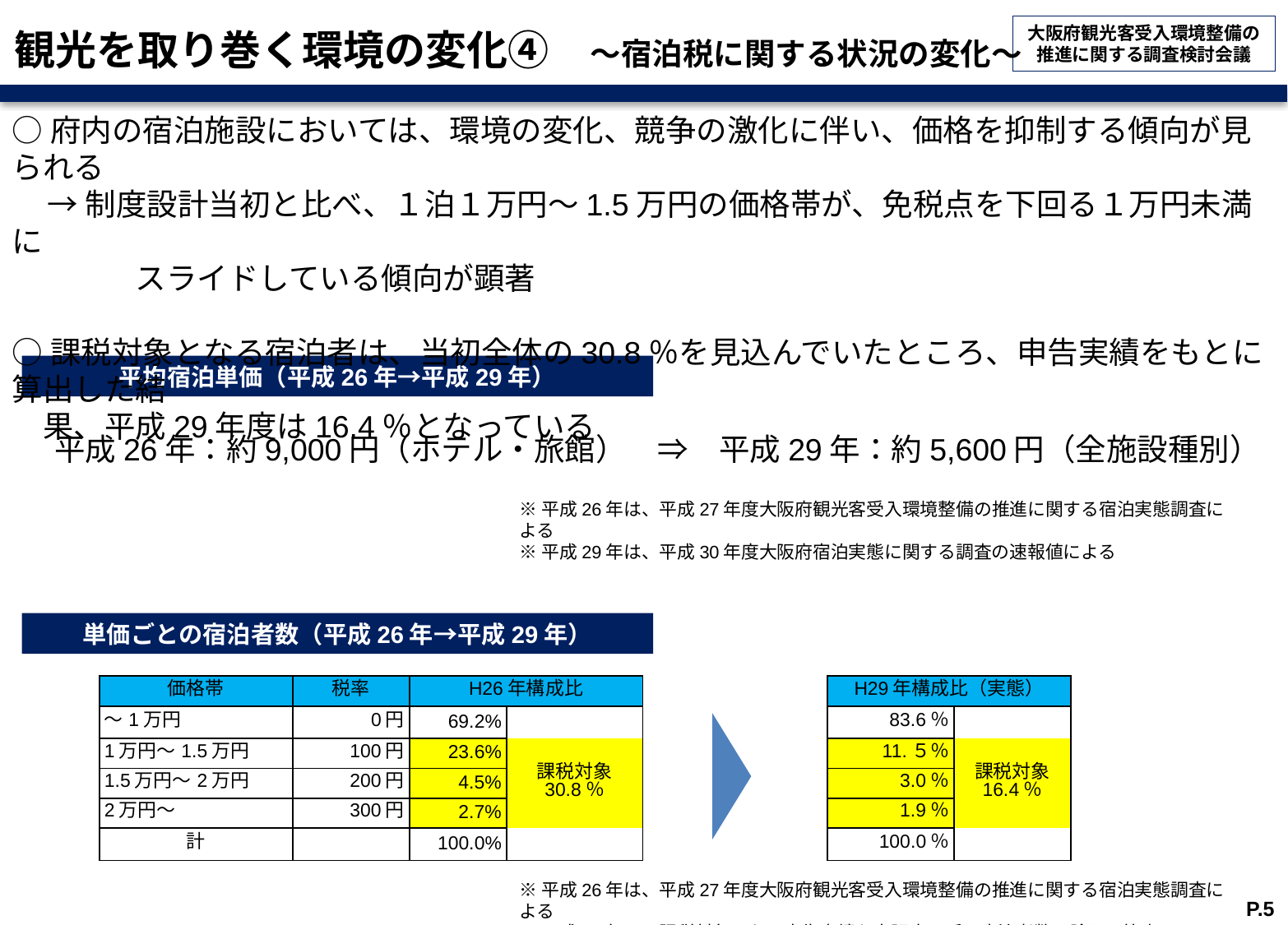

# 観光を取り巻く環境の変化④　～宿泊税に関する状況の変化～
○府内の宿泊施設においては、環境の変化、競争の激化に伴い、価格を抑制する傾向が見られる
     →制度設計当初と比べ、１泊１万円～1.5万円の価格帯が、免税点を下回る１万円未満に
　　　　スライドしている傾向が顕著

○課税対象となる宿泊者は、当初全体の30.8％を見込んでいたところ、申告実績をもとに算出した結
　果、平成29年度は16.4％となっている
平均宿泊単価（平成26年→平成29年）
平成26年：約9,000円（ホテル・旅館）　⇒　平成29年：約5,600円（全施設種別）
※平成26年は、平成27年度大阪府観光客受入環境整備の推進に関する宿泊実態調査による
※平成29年は、平成30年度大阪府宿泊実態に関する調査の速報値による
単価ごとの宿泊者数（平成26年→平成29年）
| 価格帯 | 税率 | H26年構成比 |  |  | H29年構成比（実態） |  |
| --- | --- | --- | --- | --- | --- | --- |
| ～1万円 | 0円 | 69.2% |  |  | 83.6％ |  |
| 1万円～1.5万円 | 100円 | 23.6% | 課税対象 30.8％ |  | 11.５％ | 課税対象 16.4％ |
| 1.5万円～2万円 | 200円 | 4.5% |  |  | 3.0％ |  |
| 2万円～ | 300円 | 2.7% |  |  | 1.9％ |  |
| 計 |  | 100.0% |  |  | 100.0％ |  |

※平成26年は、平成27年度大阪府観光客受入環境整備の推進に関する宿泊実態調査による
※平成29年は、課税対象となる申告実績を大阪府の延べ宿泊者数で除して算出
P.5